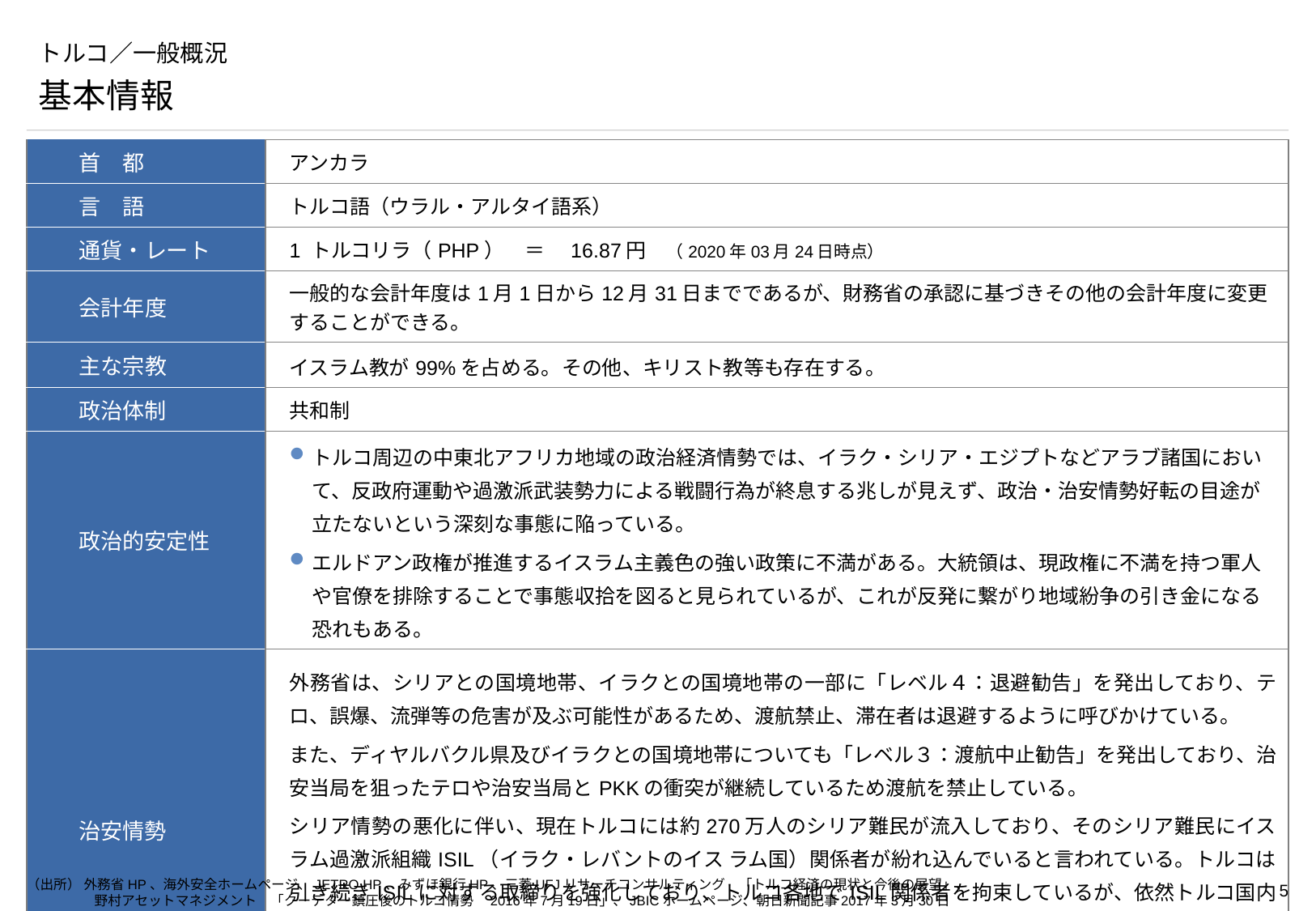

# トルコ／一般概況
基本情報
| 首　都 | アンカラ |
| --- | --- |
| 言　語 | トルコ語（ウラル・アルタイ語系） |
| 通貨・レート | 1 トルコリラ（PHP）　＝　16.87円　（2020年03月24日時点） |
| 会計年度 | 一般的な会計年度は1月1日から12月31日までであるが、財務省の承認に基づきその他の会計年度に変更することができる。 |
| 主な宗教 | イスラム教が99%を占める。その他、キリスト教等も存在する。 |
| 政治体制 | 共和制 |
| 政治的安定性 | トルコ周辺の中東北アフリカ地域の政治経済情勢では、イラク・シリア・エジプトなどアラブ諸国において、反政府運動や過激派武装勢力による戦闘行為が終息する兆しが見えず、政治・治安情勢好転の目途が立たないという深刻な事態に陥っている。 エルドアン政権が推進するイスラム主義色の強い政策に不満がある。大統領は、現政権に不満を持つ軍人や官僚を排除することで事態収拾を図ると見られているが、これが反発に繋がり地域紛争の引き金になる恐れもある。 |
| 治安情勢 | 外務省は、シリアとの国境地帯、イラクとの国境地帯の一部に「レベル４：退避勧告」を発出しており、テロ、誤爆、流弾等の危害が及ぶ可能性があるため、渡航禁止、滞在者は退避するように呼びかけている。 また、ディヤルバクル県及びイラクとの国境地帯についても「レベル３：渡航中止勧告」を発出しており、治安当局を狙ったテロや治安当局とPKKの衝突が継続しているため渡航を禁止している。 シリア情勢の悪化に伴い、現在トルコには約270万人のシリア難民が流入しており、そのシリア難民にイスラム過激派組織ISIL（イラク・レバントのイス ラム国）関係者が紛れ込んでいると言われている。トルコは引き続きISILに対する取締りを強化しており、トルコ各地でISIL関係者を拘束しているが、依然トルコ国内各地にISIL関係者が潜伏しているものと見られている。こうした状況の下、2016年8月から2017年3月にかけて、トルコ軍はシリア北部においてISILの排除を目的とする「ユーフラテスの盾」作戦を実施した。今後もトルコ国内におけるISIL関係者によるテロの発生に警戒する必要がある。 |
（出所） 外務省HP、海外安全ホームページ、JETRO HP、みずほ銀行HP、三菱UFJリサーチコンサルティング　「トルコ経済の現状と今後の展望」、
　　　　　野村アセットマネジメント　「クーデター鎮圧後のトルコ情勢　2016年7月19日」、JBICホームページ、朝日新聞記事2017年3月30日